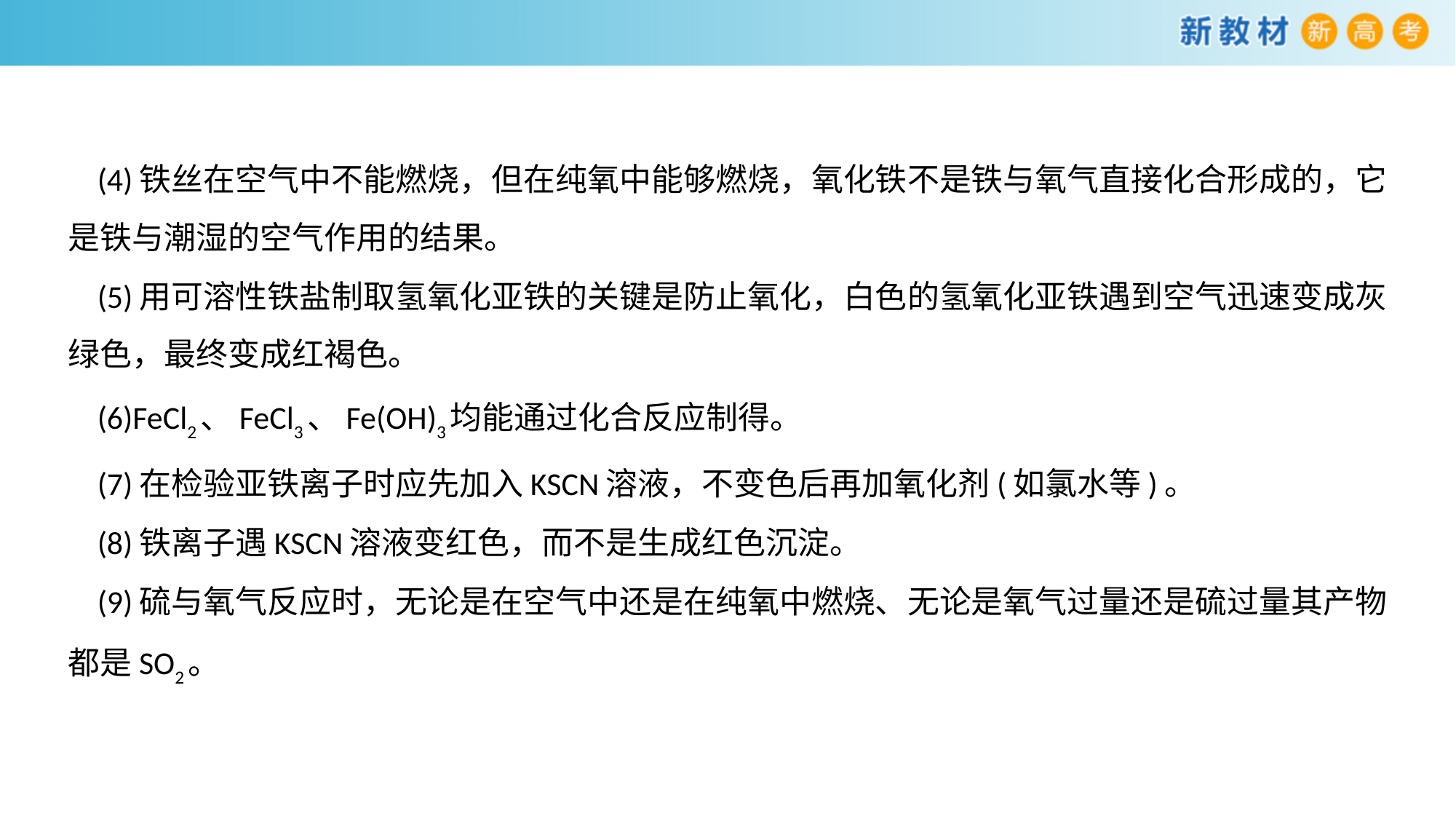

(4)铁丝在空气中不能燃烧，但在纯氧中能够燃烧，氧化铁不是铁与氧气直接化合形成的，它是铁与潮湿的空气作用的结果。
    (5)用可溶性铁盐制取氢氧化亚铁的关键是防止氧化，白色的氢氧化亚铁遇到空气迅速变成灰绿色，最终变成红褐色。
    (6)FeCl2、FeCl3、Fe(OH)3均能通过化合反应制得。
    (7)在检验亚铁离子时应先加入KSCN溶液，不变色后再加氧化剂(如氯水等)。
    (8)铁离子遇KSCN溶液变红色，而不是生成红色沉淀。
    (9)硫与氧气反应时，无论是在空气中还是在纯氧中燃烧、无论是氧气过量还是硫过量其产物都是SO2。